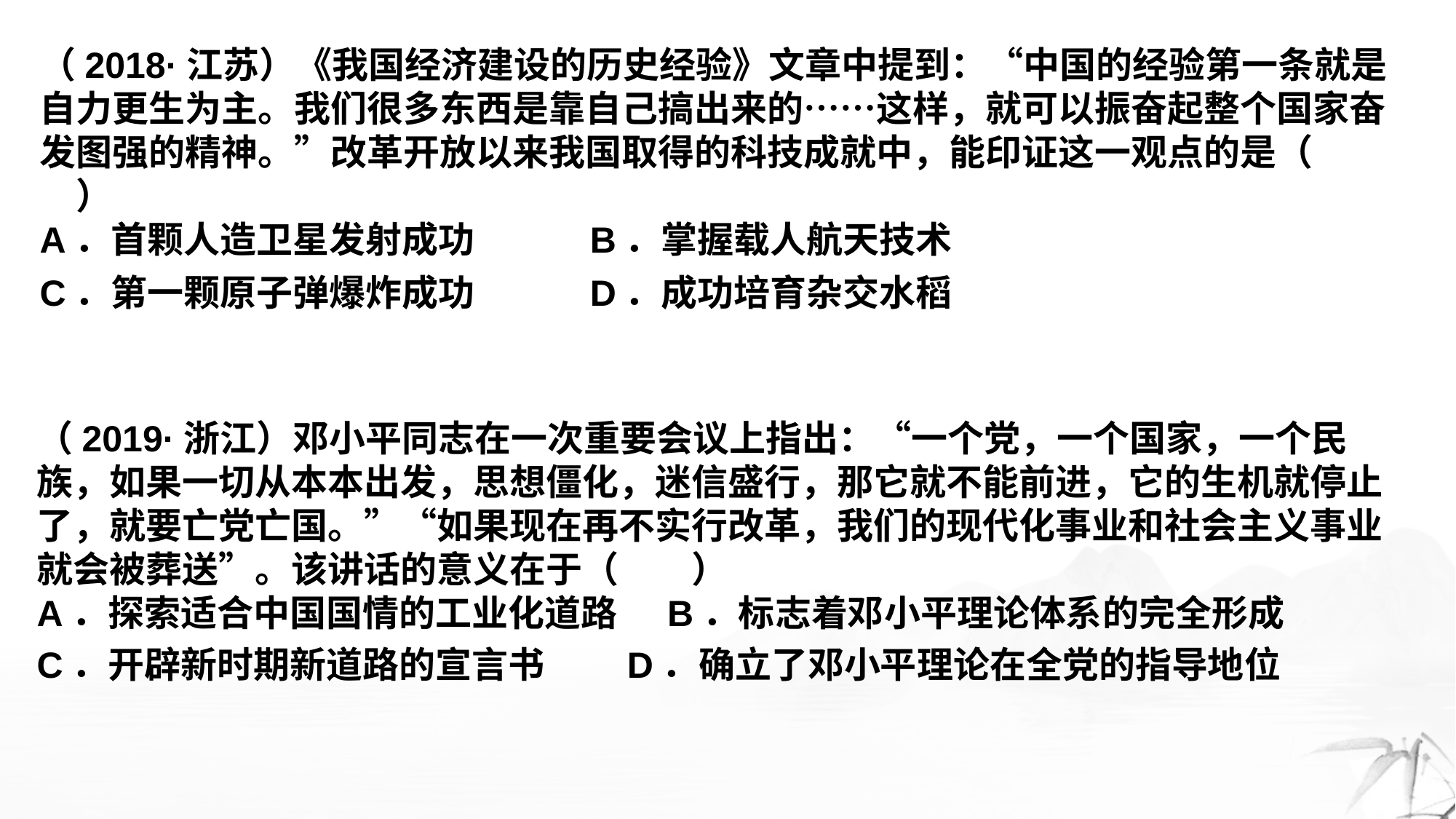

（2018·江苏）《我国经济建设的历史经验》文章中提到：“中国的经验第一条就是自力更生为主。我们很多东西是靠自己搞出来的……这样，就可以振奋起整个国家奋发图强的精神。”改革开放以来我国取得的科技成就中，能印证这一观点的是（　　）
A．首颗人造卫星发射成功             B．掌握载人航天技术
C．第一颗原子弹爆炸成功             D．成功培育杂交水稻
（2019·浙江）邓小平同志在一次重要会议上指出：“一个党，一个国家，一个民族，如果一切从本本出发，思想僵化，迷信盛行，那它就不能前进，它的生机就停止了，就要亡党亡国。”“如果现在再不实行改革，我们的现代化事业和社会主义事业就会被葬送”。该讲话的意义在于（　　）
A．探索适合中国国情的工业化道路     B．标志着邓小平理论体系的完全形成
C．开辟新时期新道路的宣言书         D．确立了邓小平理论在全党的指导地位